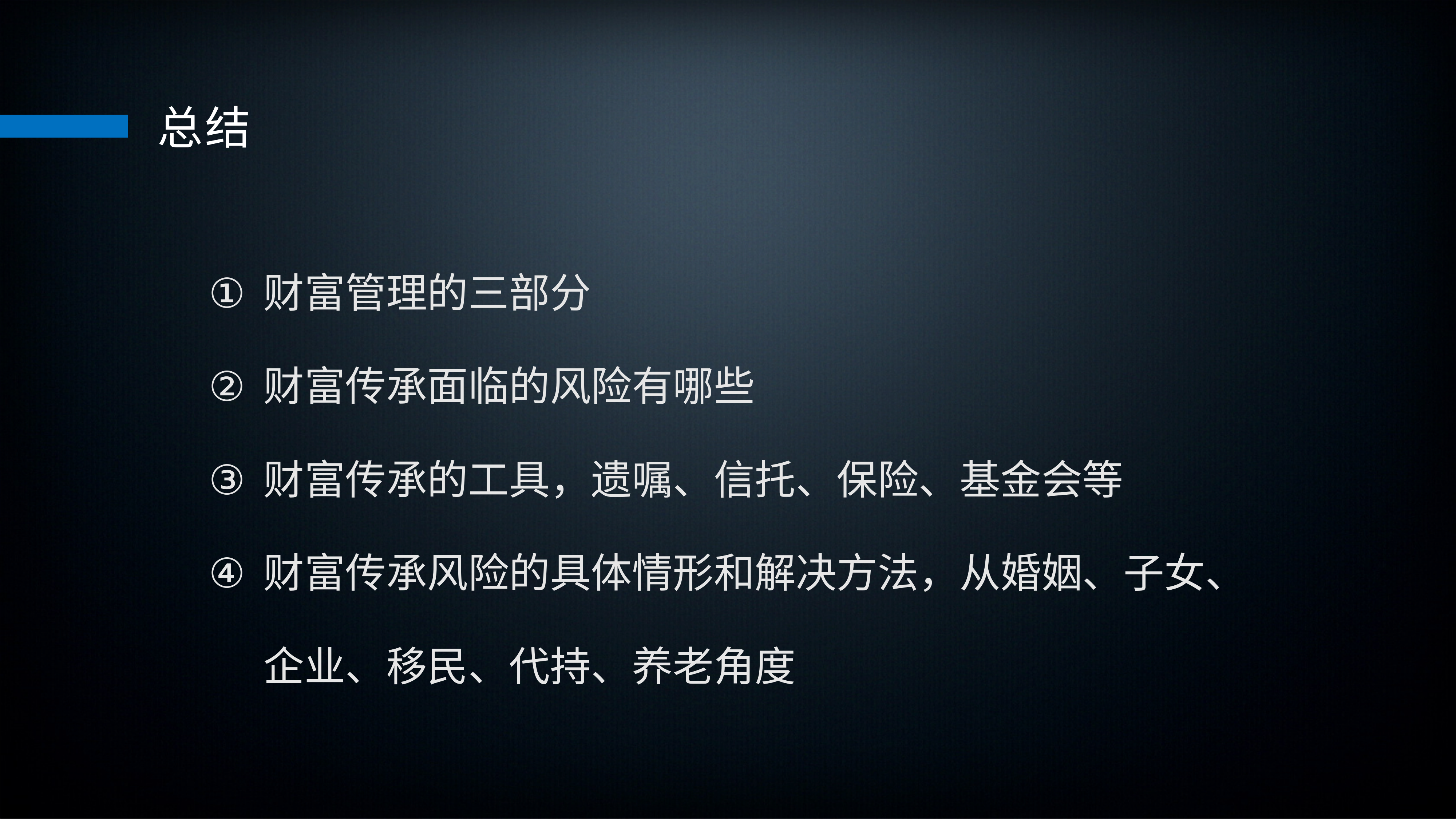

总结

财富管理的三部分
财富传承面临的风险有哪些
财富传承的工具，遗嘱、信托、保险、基金会等
财富传承风险的具体情形和解决方法，从婚姻、子女、企业、移民、代持、养老角度